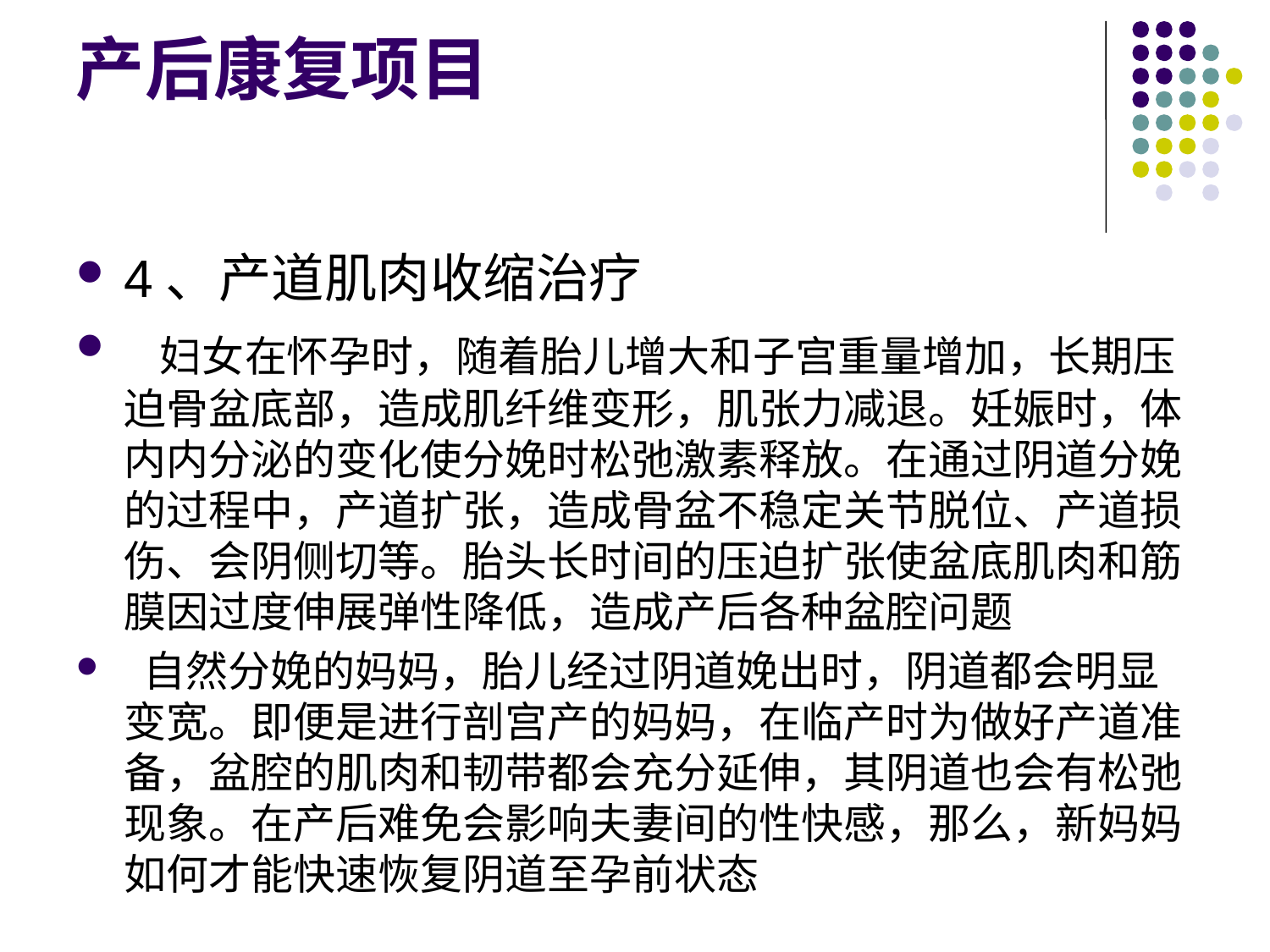

# 产后康复项目
4、产道肌肉收缩治疗
  妇女在怀孕时，随着胎儿增大和子宫重量增加，长期压迫骨盆底部，造成肌纤维变形，肌张力减退。妊娠时，体内内分泌的变化使分娩时松弛激素释放。在通过阴道分娩的过程中，产道扩张，造成骨盆不稳定关节脱位、产道损伤、会阴侧切等。胎头长时间的压迫扩张使盆底肌肉和筋膜因过度伸展弹性降低，造成产后各种盆腔问题
 自然分娩的妈妈，胎儿经过阴道娩出时，阴道都会明显变宽。即便是进行剖宫产的妈妈，在临产时为做好产道准备，盆腔的肌肉和韧带都会充分延伸，其阴道也会有松弛现象。在产后难免会影响夫妻间的性快感，那么，新妈妈如何才能快速恢复阴道至孕前状态